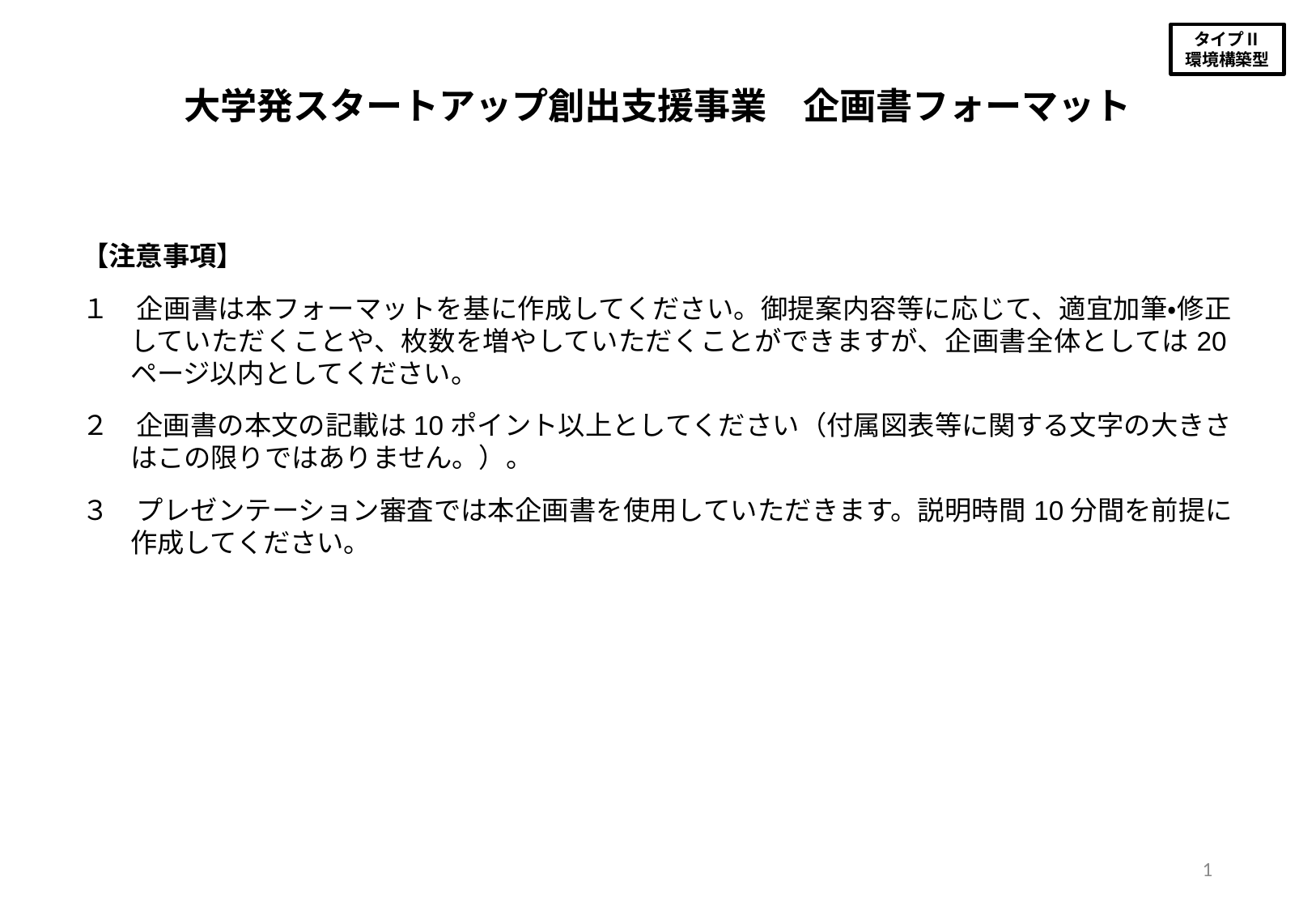

大学発スタートアップ創出支援事業　企画書フォーマット
【注意事項】
１　企画書は本フォーマットを基に作成してください。御提案内容等に応じて、適宜加筆・修正していただくことや、枚数を増やしていただくことができますが、企画書全体としては20ページ以内としてください。
２　企画書の本文の記載は10ポイント以上としてください（付属図表等に関する文字の大きさはこの限りではありません。）。
３　プレゼンテーション審査では本企画書を使用していただきます。説明時間10分間を前提に作成してください。
1